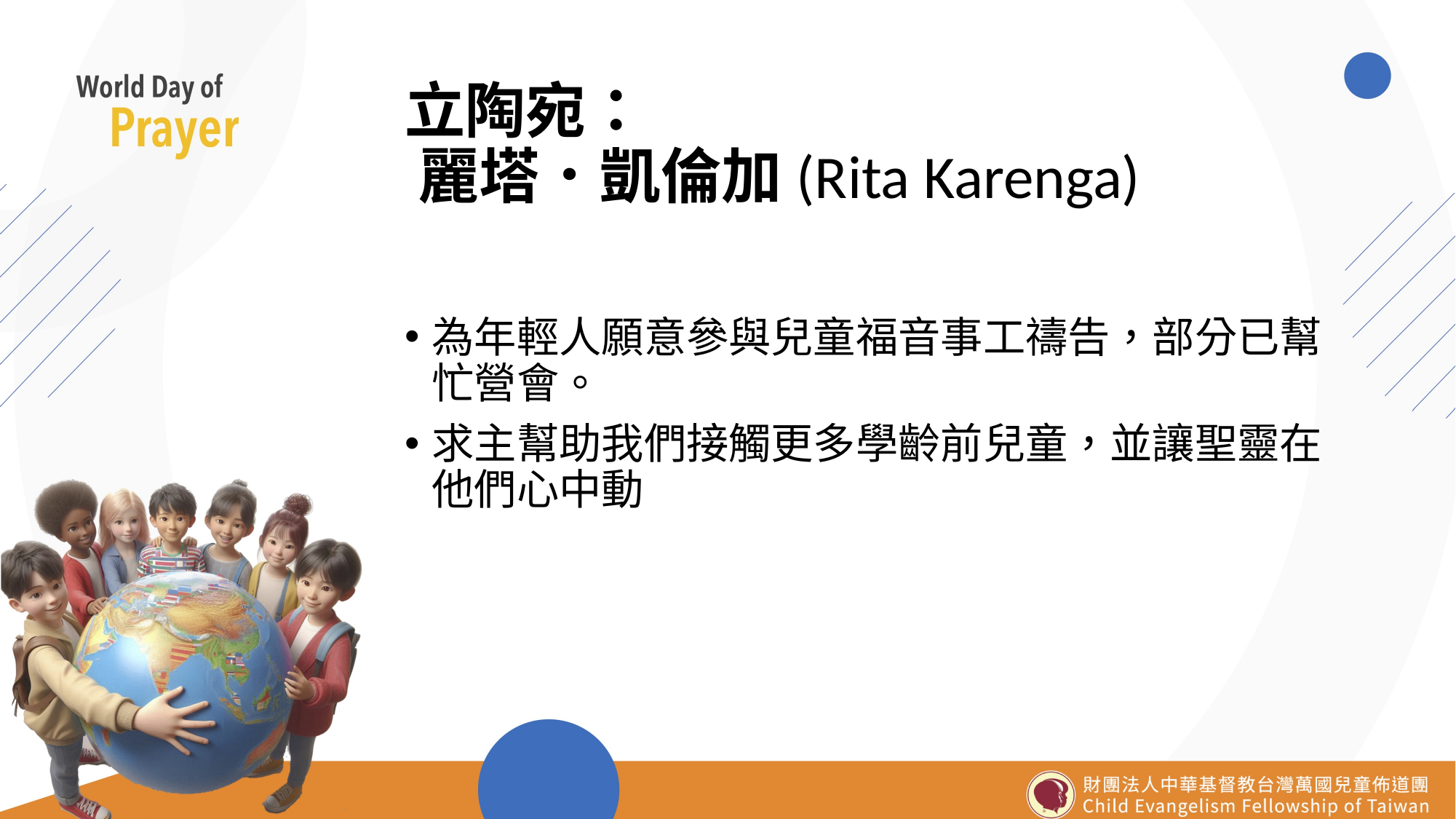

# 立陶宛： 麗塔．凱倫加(Rita Karenga)
為年輕人願意參與兒童福音事工禱告，部分已幫忙營會。
求主幫助我們接觸更多學齡前兒童，並讓聖靈在他們心中動